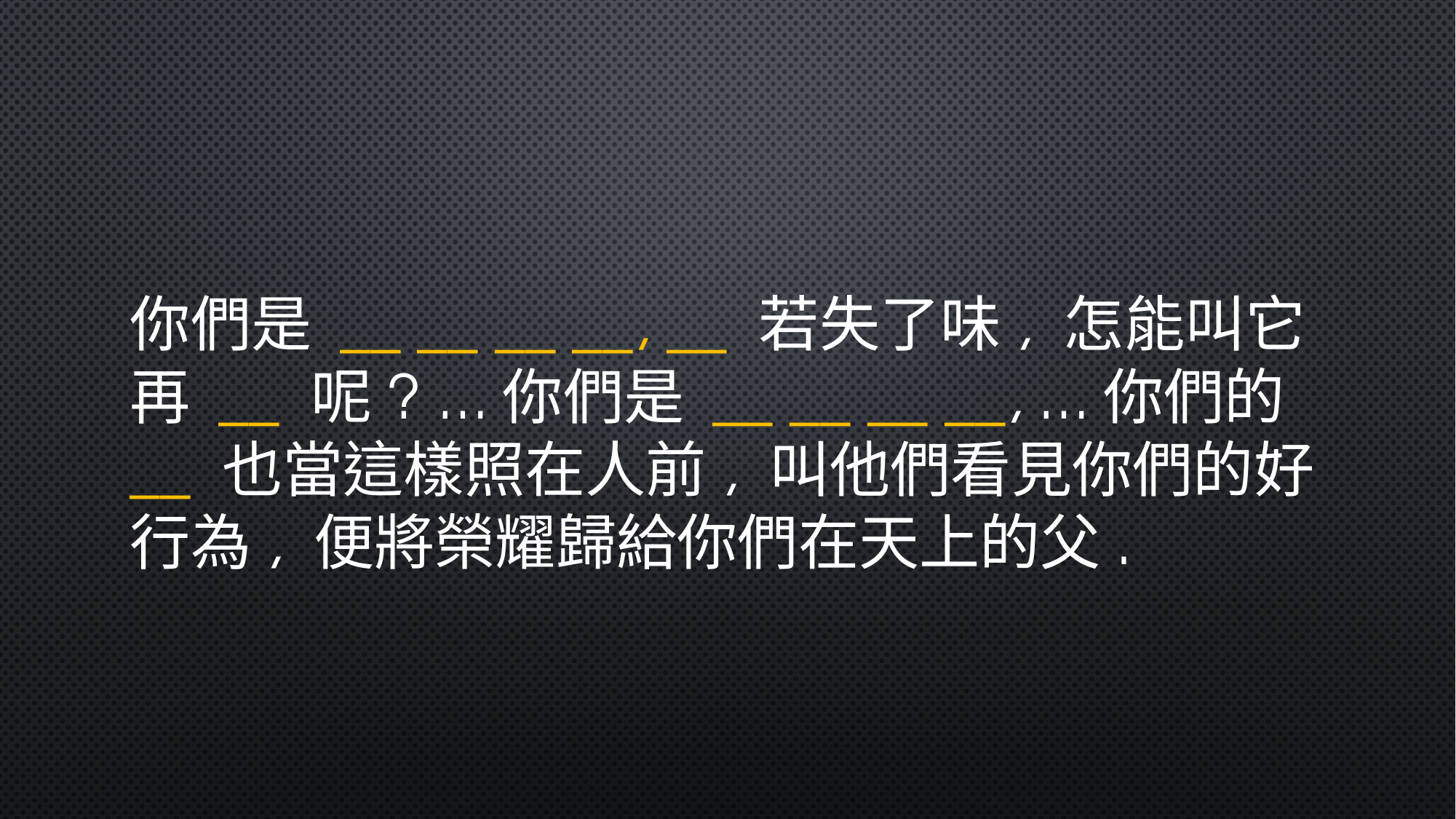

你們是 __ __ __ __, __ 若失了味, 怎能叫它再 __ 呢? …你們是 __ __ __ __, …你們的 __ 也當這樣照在人前, 叫他們看見你們的好行為, 便將榮耀歸給你們在天上的父.